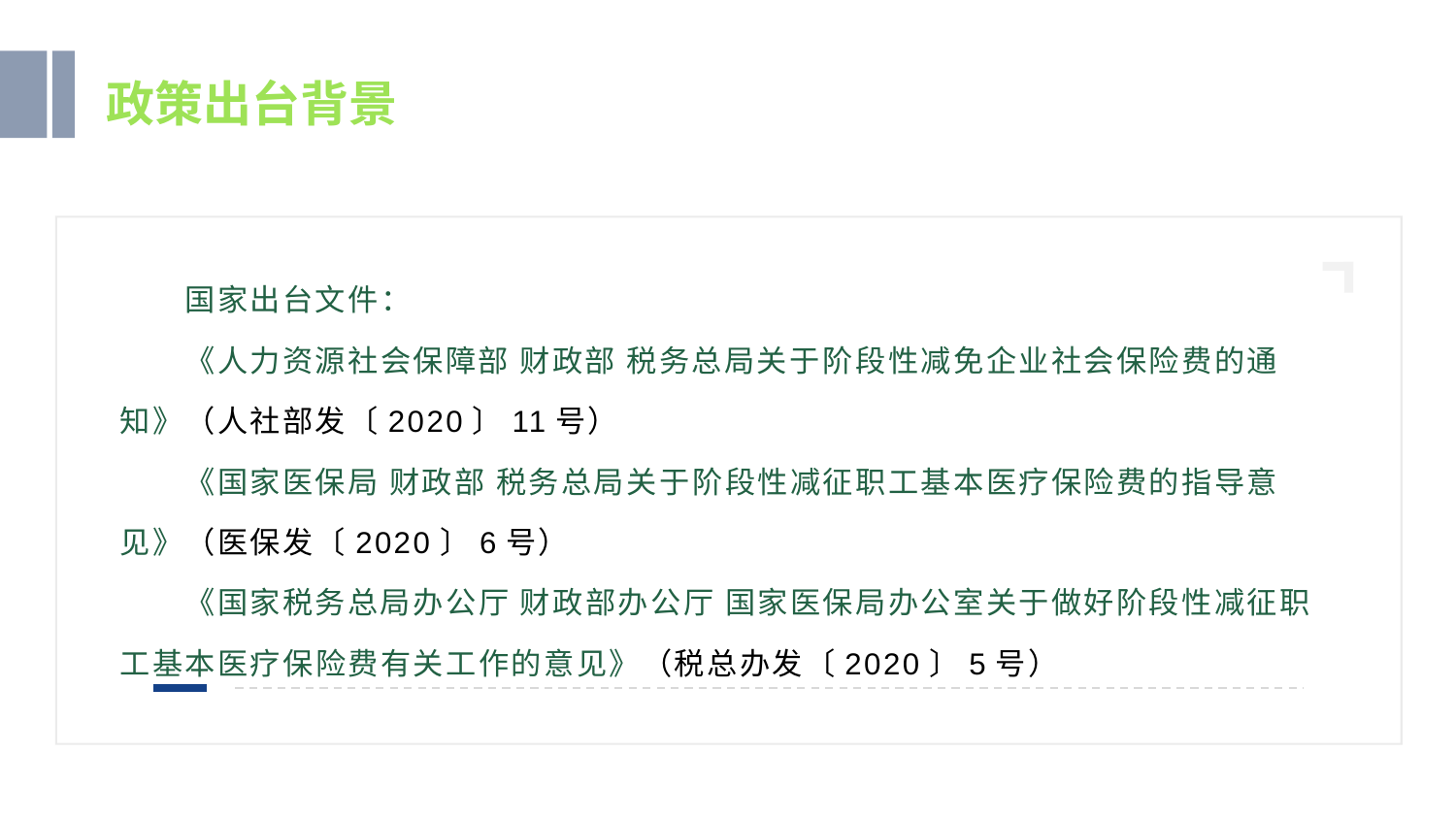

政策出台背景

国家出台文件：
《人力资源社会保障部 财政部 税务总局关于阶段性减免企业社会保险费的通知》（人社部发〔2020〕11号）
《国家医保局 财政部 税务总局关于阶段性减征职工基本医疗保险费的指导意见》（医保发〔2020〕6号）
《国家税务总局办公厅 财政部办公厅 国家医保局办公室关于做好阶段性减征职工基本医疗保险费有关工作的意见》（税总办发〔2020〕5号）